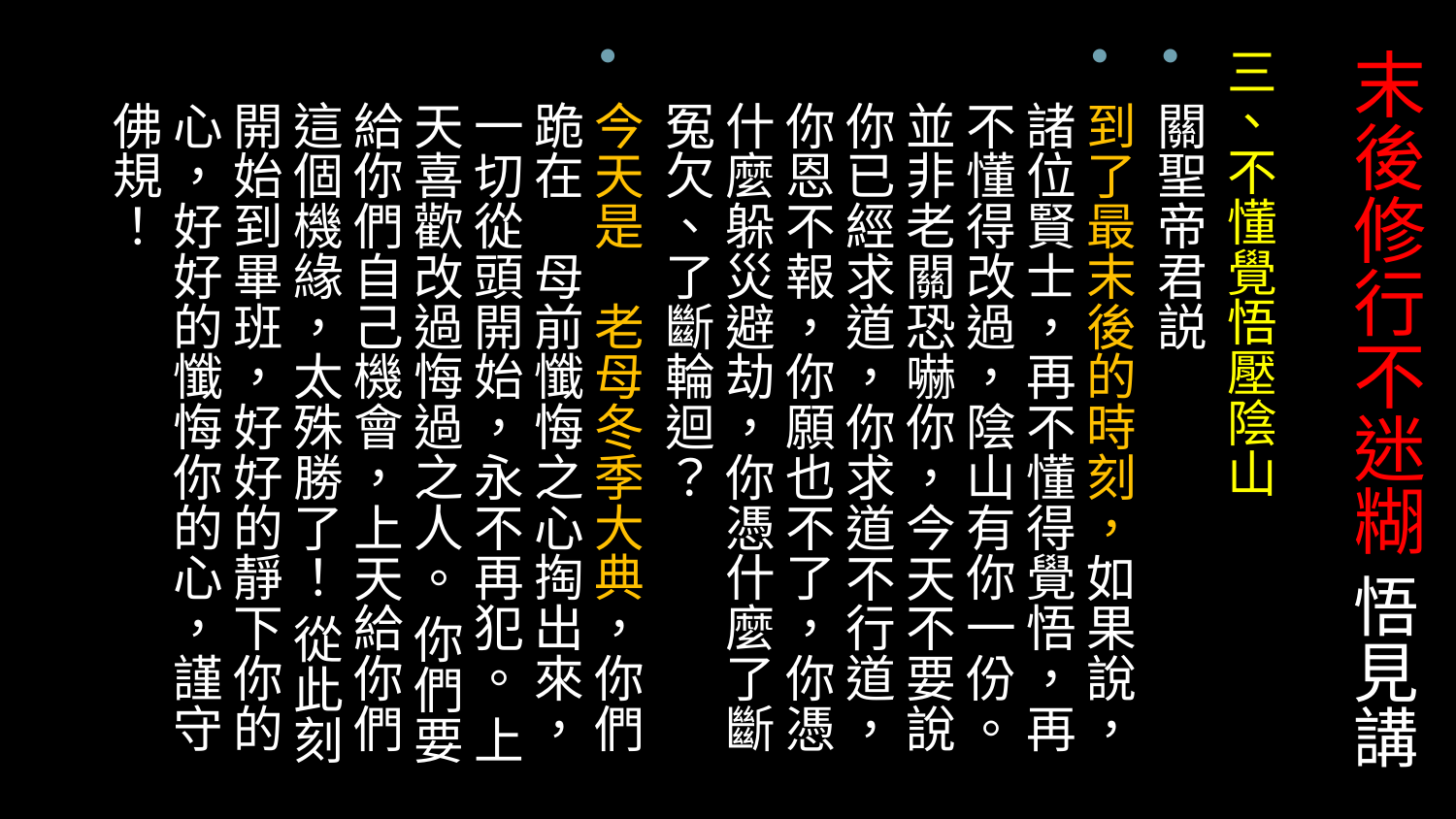

# 末後修行不迷糊 悟見講
三、不懂覺悟壓陰山
關聖帝君説
到了最末後的時刻，如果說，諸位賢士，再不懂得覺悟，再不懂得改過，陰山有你一份。 並非老關恐嚇你，今天不要說你已經求道，你求道不行道，你恩不報，你願也不了，你憑什麼躲災避劫，你憑什麼了斷冤欠、了斷輪迴？
今天是　老母冬季大典，你們跪在　母前懺悔之心掏出來，一切從頭開始，永不再犯。 上天喜歡改過悔過之人。 你們要給你們自己機會，上天給你們這個機緣，太殊勝了！ 從此刻開始到畢班，好好的靜下你的心，好好的懺悔你的心，謹守佛規！